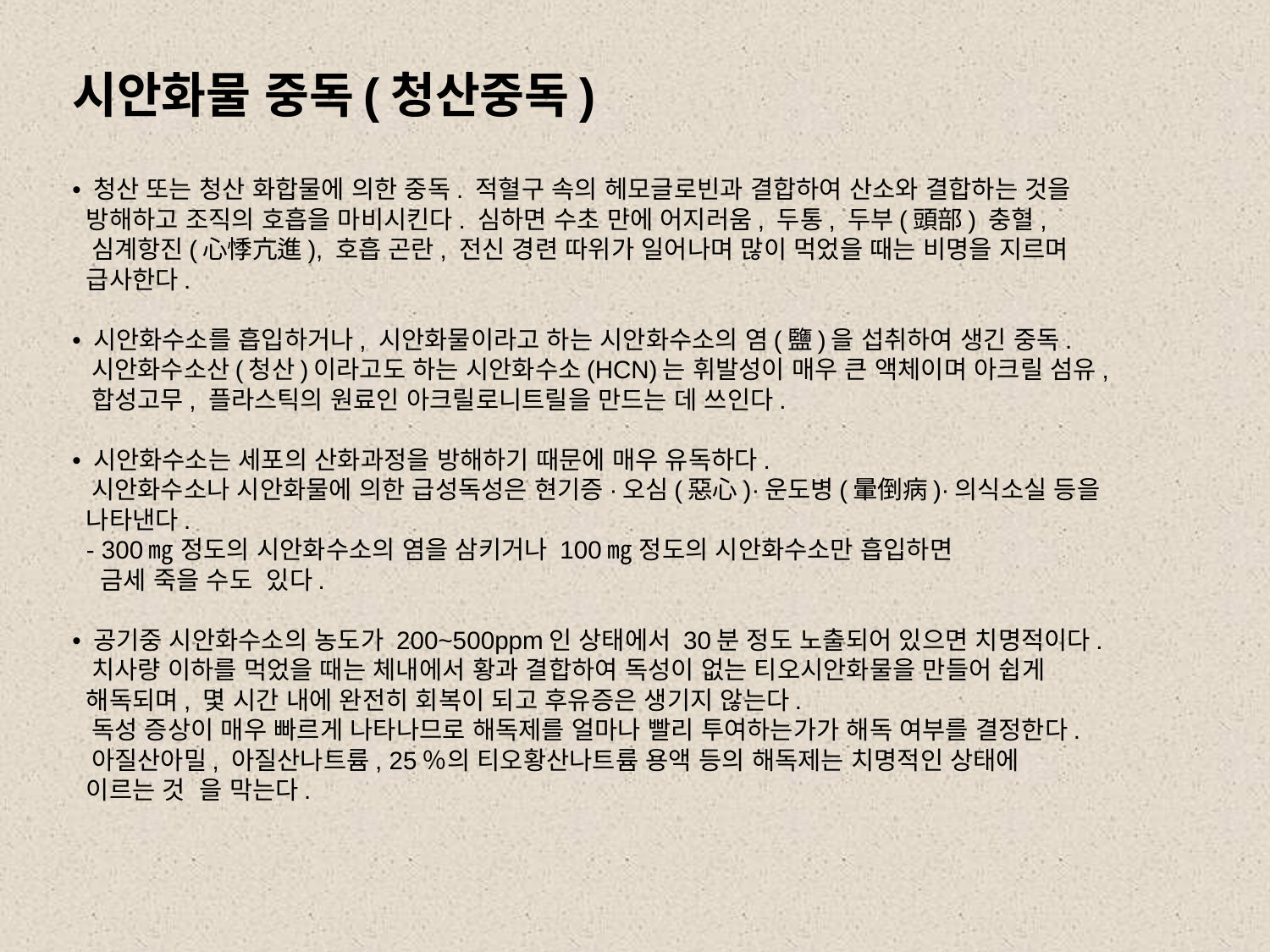

# 시안화물 중독(청산중독) • 청산 또는 청산 화합물에 의한 중독. 적혈구 속의 헤모글로빈과 결합하여 산소와 결합하는 것을 방해하고 조직의 호흡을 마비시킨다. 심하면 수초 만에 어지러움, 두통, 두부(頭部) 충혈, 심계항진(心悸亢進), 호흡 곤란, 전신 경련 따위가 일어나며 많이 먹었을 때는 비명을 지르며 급사한다. • 시안화수소를 흡입하거나, 시안화물이라고 하는 시안화수소의 염(鹽)을 섭취하여 생긴 중독. 시안화수소산(청산)이라고도 하는 시안화수소(HCN)는 휘발성이 매우 큰 액체이며 아크릴 섬유, 합성고무, 플라스틱의 원료인 아크릴로니트릴을 만드는 데 쓰인다. • 시안화수소는 세포의 산화과정을 방해하기 때문에 매우 유독하다. 시안화수소나 시안화물에 의한 급성독성은 현기증·오심(惡心)·운도병(暈倒病)·의식소실 등을 나타낸다. - 300㎎ 정도의 시안화수소의 염을 삼키거나 100㎎ 정도의 시안화수소만 흡입하면 금세 죽을 수도  있다. • 공기중 시안화수소의 농도가 200~500ppm인 상태에서 30분 정도 노출되어 있으면 치명적이다. 치사량 이하를 먹었을 때는 체내에서 황과 결합하여 독성이 없는 티오시안화물을 만들어 쉽게 해독되며, 몇 시간 내에 완전히 회복이 되고 후유증은 생기지 않는다. 독성 증상이 매우 빠르게 나타나므로 해독제를 얼마나 빨리 투여하는가가 해독 여부를 결정한다. 아질산아밀, 아질산나트륨, 25％의 티오황산나트륨 용액 등의 해독제는 치명적인 상태에 이르는 것  을 막는다.